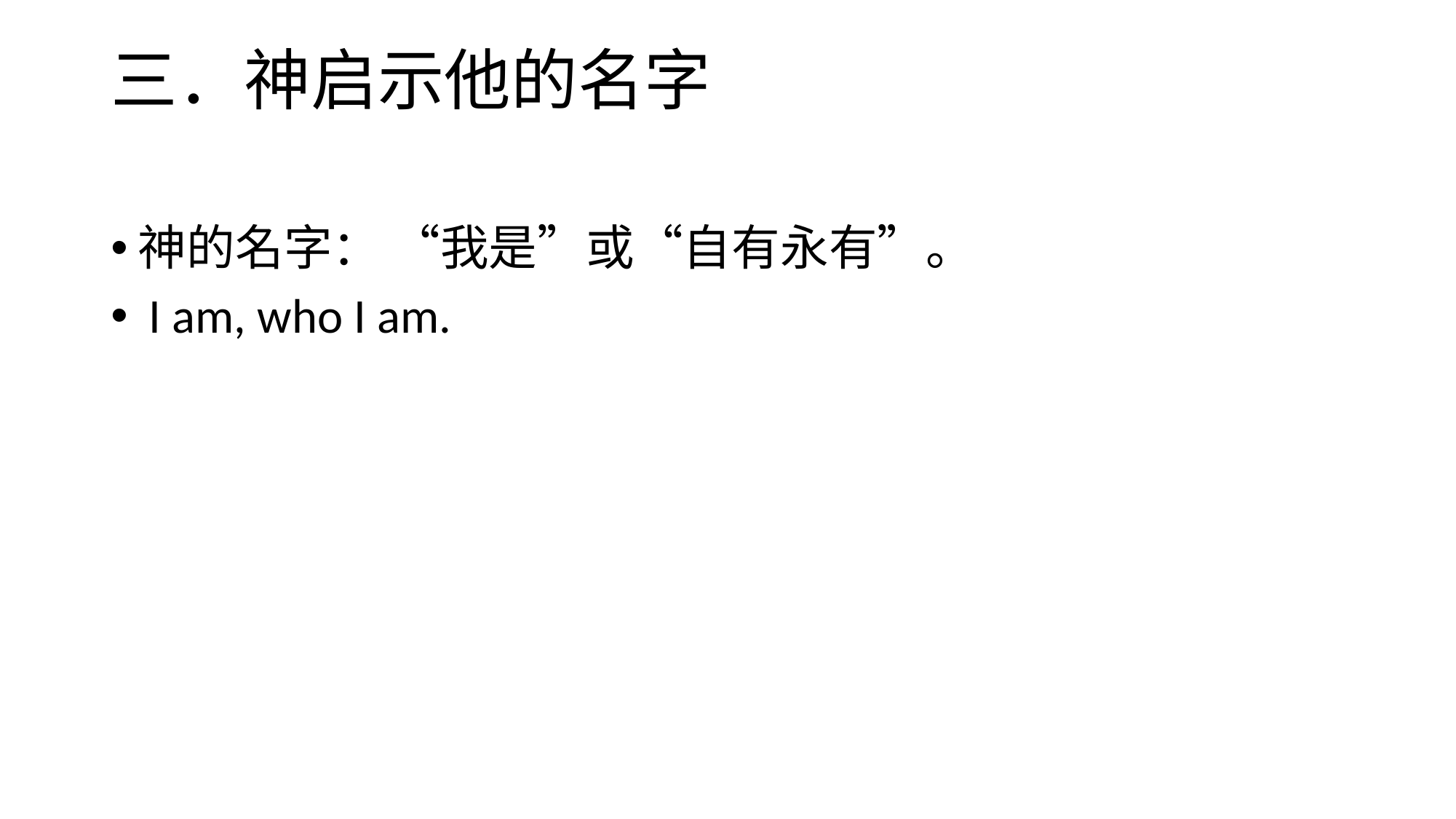

# 三．神启示他的名字
神的名字： “我是”或“自有永有”。
 I am, who I am.